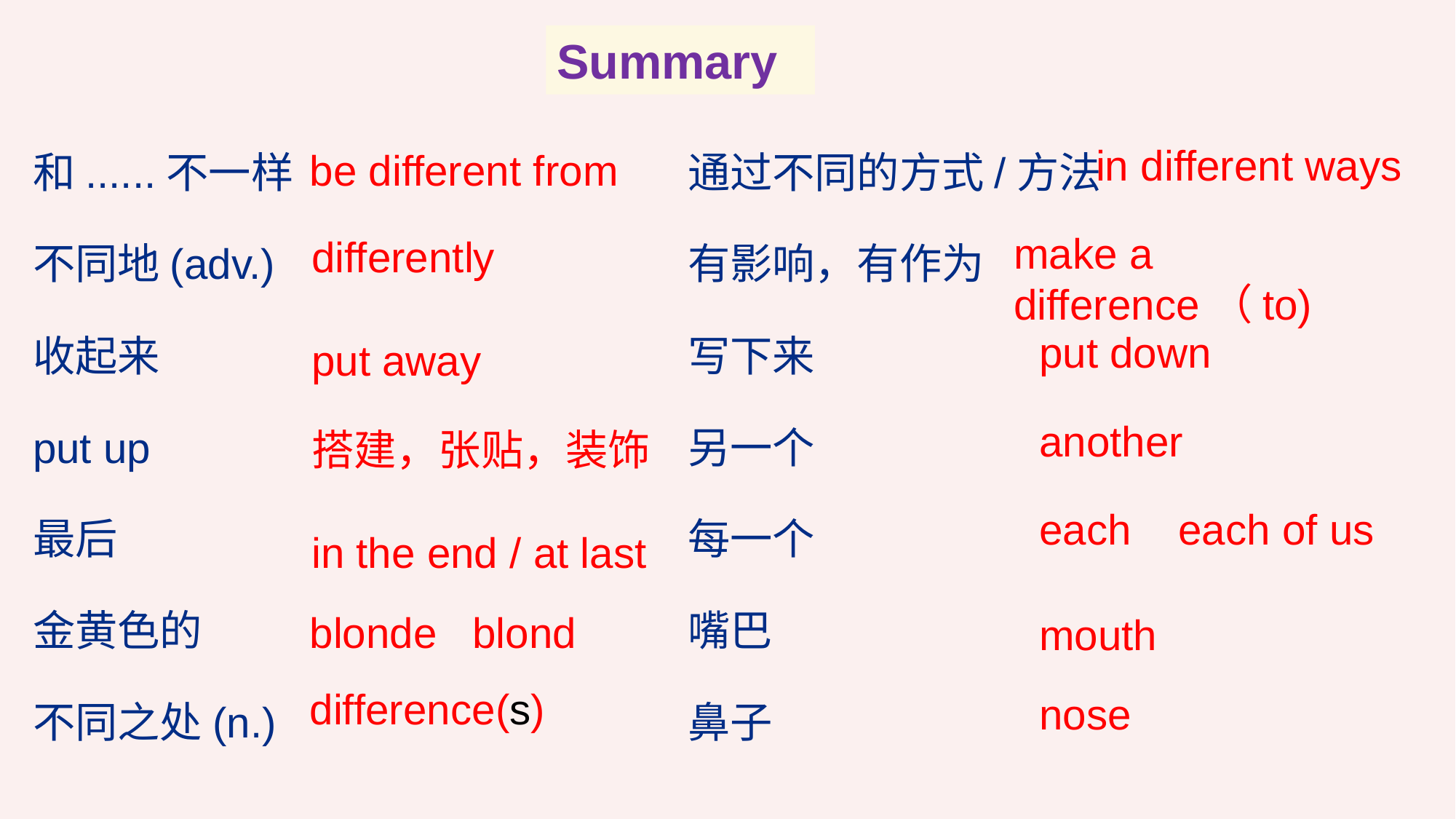

Summary
和......不一样				通过不同的方式/方法
不同地(adv.)				有影响，有作为
收起来					写下来
put up					另一个
最后						每一个
金黄色的					嘴巴
不同之处(n.)				鼻子
in different ways
be different from
make a difference（to)
differently
put down
put away
another
搭建，张贴，装饰
each    each of us
in the end / at last
blonde   blond
mouth
difference(s)
nose